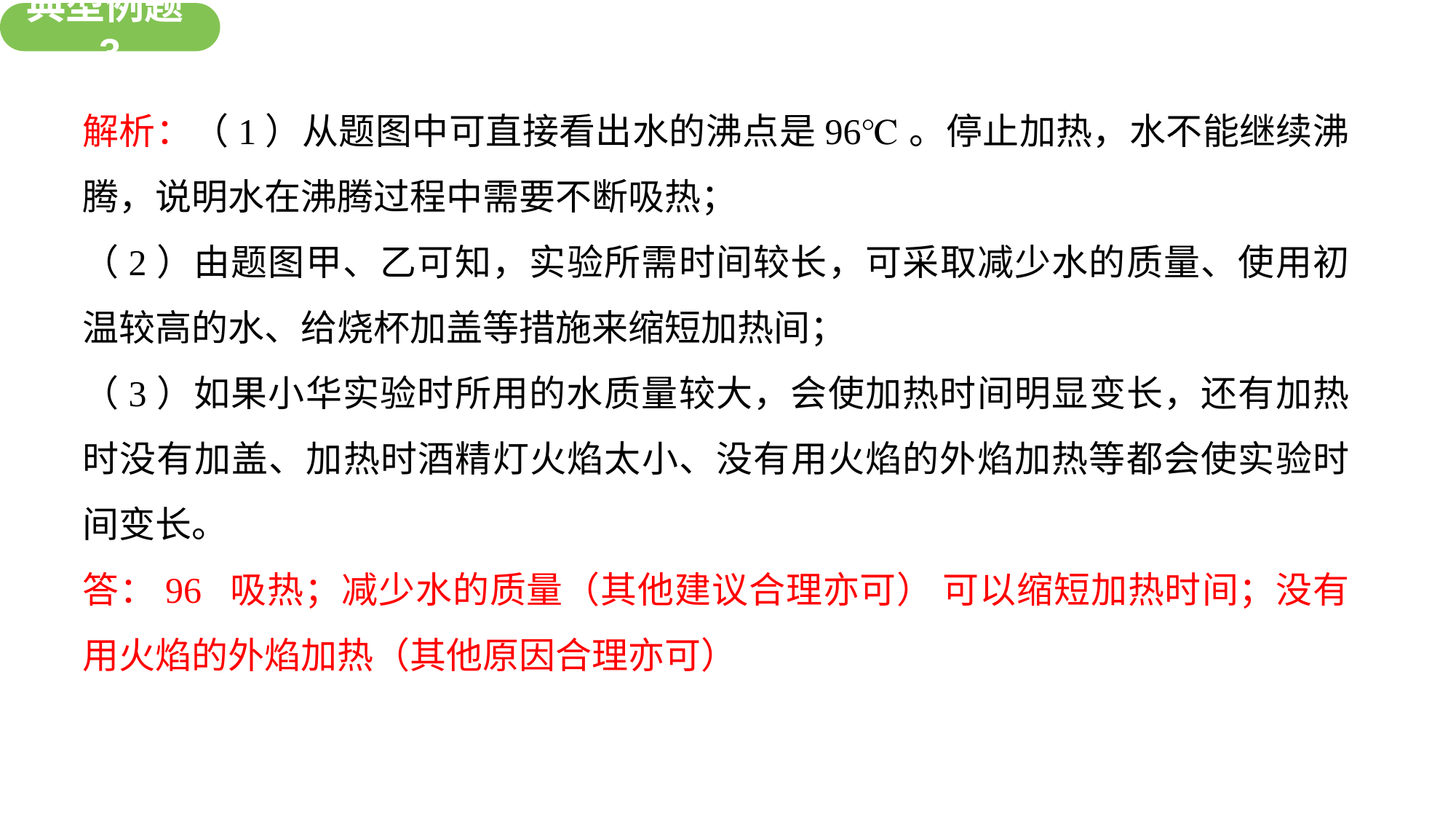

典型例题3
解析：（1）从题图中可直接看出水的沸点是96℃。停止加热，水不能继续沸腾，说明水在沸腾过程中需要不断吸热；
（2）由题图甲、乙可知，实验所需时间较长，可采取减少水的质量、使用初温较高的水、给烧杯加盖等措施来缩短加热间；
（3）如果小华实验时所用的水质量较大，会使加热时间明显变长，还有加热时没有加盖、加热时酒精灯火焰太小、没有用火焰的外焰加热等都会使实验时间变长。
答：96  吸热；减少水的质量（其他建议合理亦可） 可以缩短加热时间；没有用火焰的外焰加热（其他原因合理亦可）